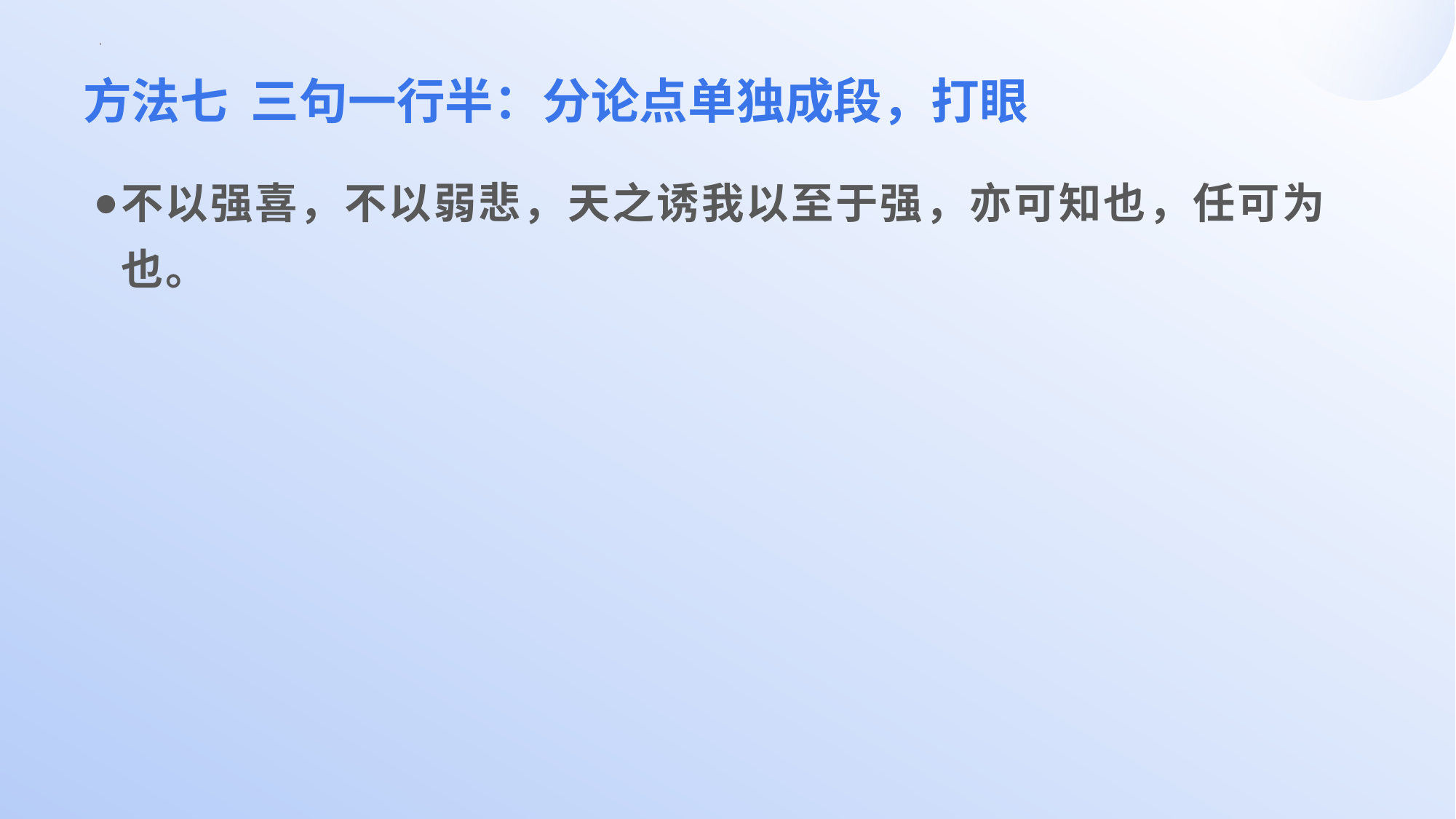

# 方法七  三句一行半：分论点单独成段，打眼
不以强喜，不以弱悲，天之诱我以至于强，亦可知也，任可为也。